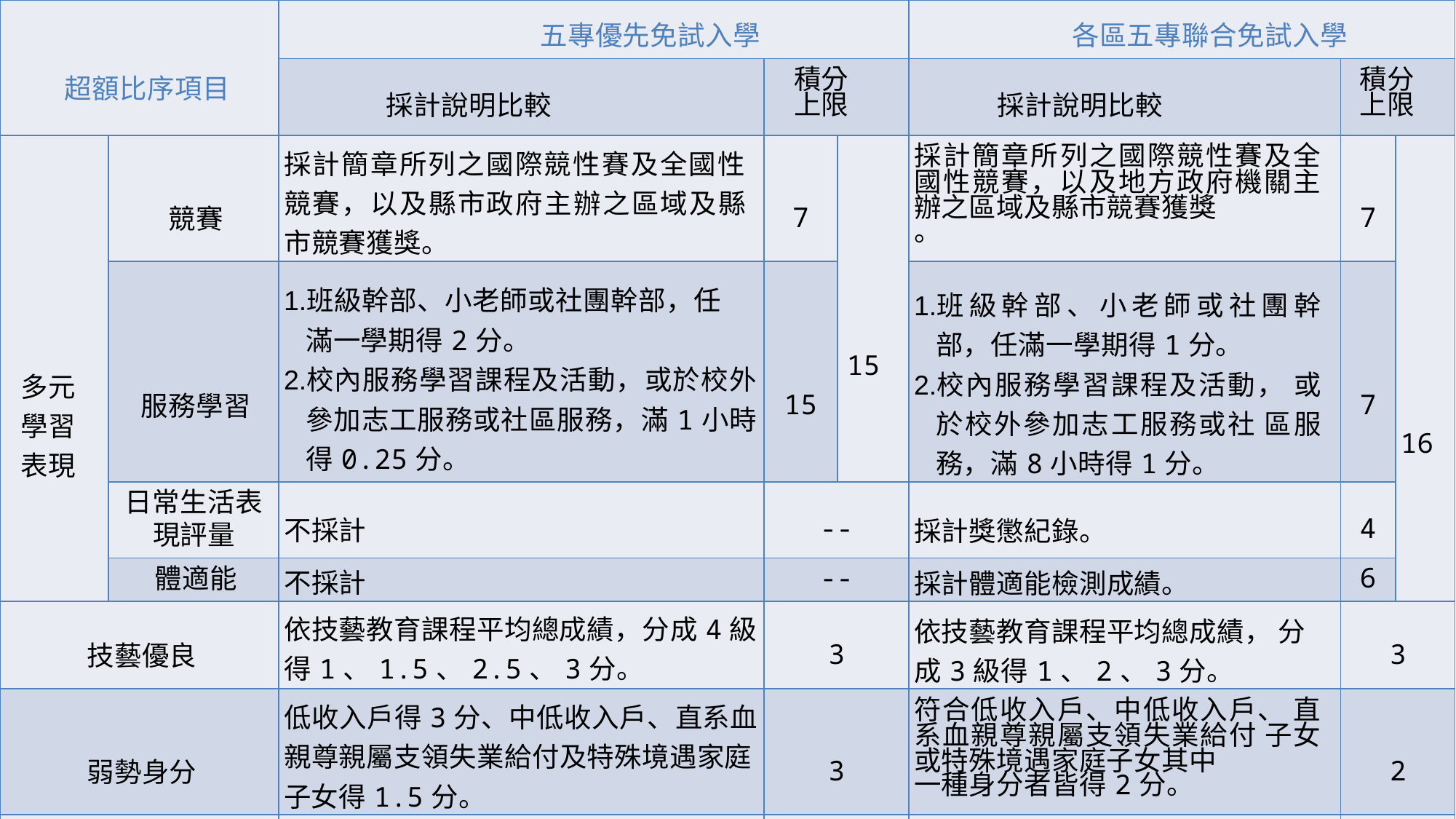

| 超額比序項目 |  | 五專優先免試入學 |  |  | 各區五專聯合免試入學 |  |  |
| --- | --- | --- | --- | --- | --- | --- | --- |
|  |  | 採計說明比較 | 積分 上限 |  | 採計說明比較 | 積分 上限 |  |
| 多元 學習 表現 | 競賽 | 採計簡章所列之國際競性賽及全國性競賽，以及縣市政府主辦之區域及縣市競賽獲獎。 | 7 | 15 | 採計簡章所列之國際競性賽及全國性競賽，以及地方政府機關主辦之區域及縣市競賽獲獎 。 | 7 | 16 |
|  | 服務學習 | 班級幹部、小老師或社團幹部，任滿一學期得2分。 校內服務學習課程及活動，或於校外參加志工服務或社區服務，滿1小時得0.25分。 | 15 |  | 班級幹部、小老師或社團幹 部，任滿一學期得1分。 校內服務學習課程及活動， 或於校外參加志工服務或社 區服務，滿8小時得1分。 | 7 |  |
|  | 日常生活表現評量 | 不採計 | -- |  | 採計獎懲紀錄。 | 4 |  |
|  | 體適能 | 不採計 | -- |  | 採計體適能檢測成績。 | 6 |  |
| 技藝優良 |  | 依技藝教育課程平均總成績，分成4級得1、1.5、2.5、3分。 | 3 |  | 依技藝教育課程平均總成績， 分成3級得1、2、3分。 | 3 |  |
| 弱勢身分 |  | 低收入戶得3分、中低收入戶、直系血親尊親屬支領失業給付及特殊境遇家庭子女得1.5分。 | 3 |  | 符合低收入戶、中低收入戶、 直系血親尊親屬支領失業給付 子女或特殊境遇家庭子女其中 一種身分者皆得2分。 | 2 |  |
| 均衡學習 |  | 每項學習領域5學期平均成績 60分以上各得7分。 | 21 |  | 每項學習領域5學期平均成績 60分以上各得2分。 | 6 |  |